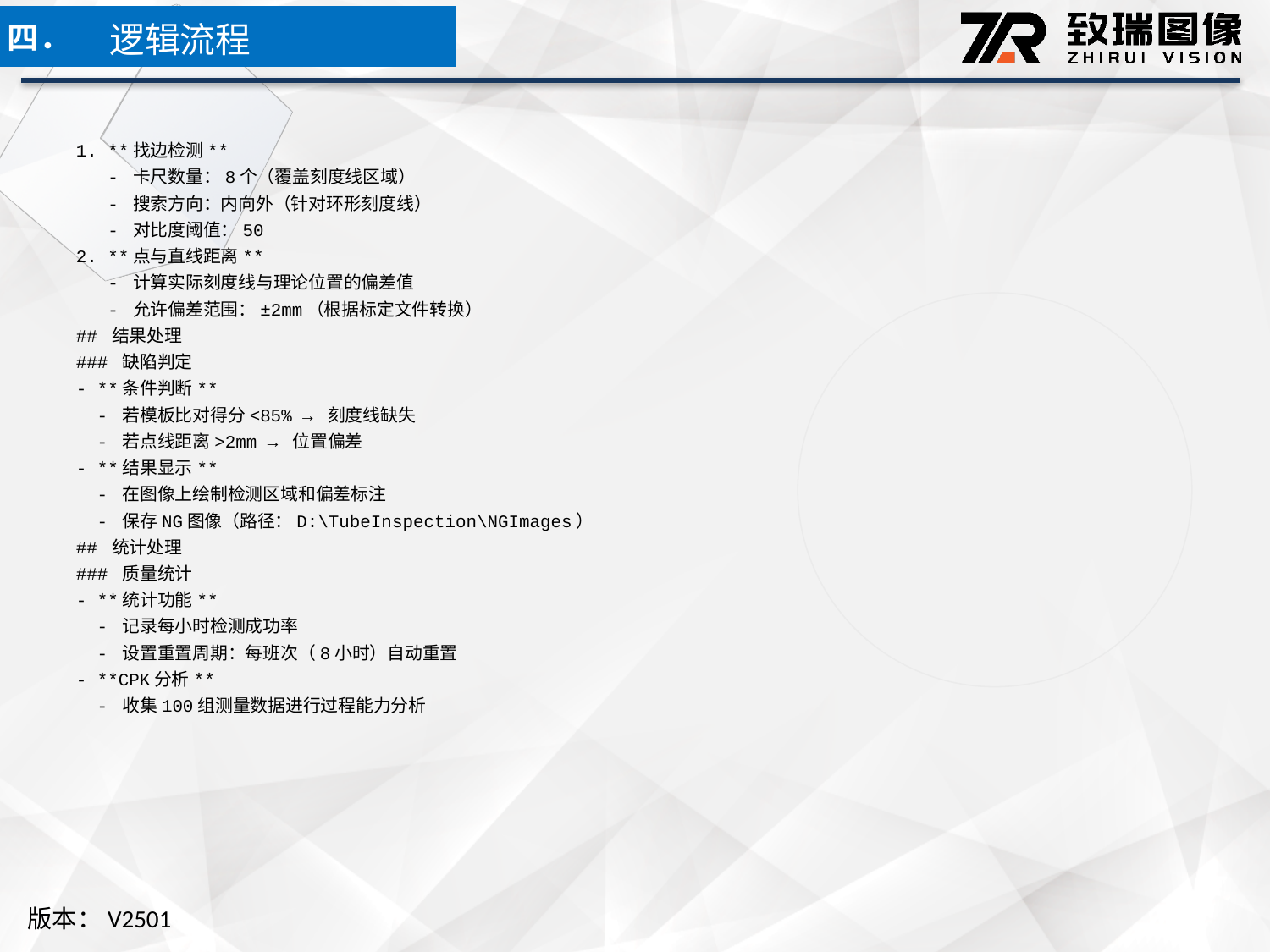

逻辑流程
四．

1. **找边检测**
   - 卡尺数量：8个（覆盖刻度线区域）
   - 搜索方向：内向外（针对环形刻度线）
   - 对比度阈值：50
2. **点与直线距离**
   - 计算实际刻度线与理论位置的偏差值
   - 允许偏差范围：±2mm（根据标定文件转换）
## 结果处理
### 缺陷判定
- **条件判断**
  - 若模板比对得分<85% → 刻度线缺失
  - 若点线距离>2mm → 位置偏差
- **结果显示**
  - 在图像上绘制检测区域和偏差标注
  - 保存NG图像（路径：D:\TubeInspection\NGImages）
## 统计处理
### 质量统计
- **统计功能**
  - 记录每小时检测成功率
  - 设置重置周期：每班次（8小时）自动重置
- **CPK分析**
  - 收集100组测量数据进行过程能力分析